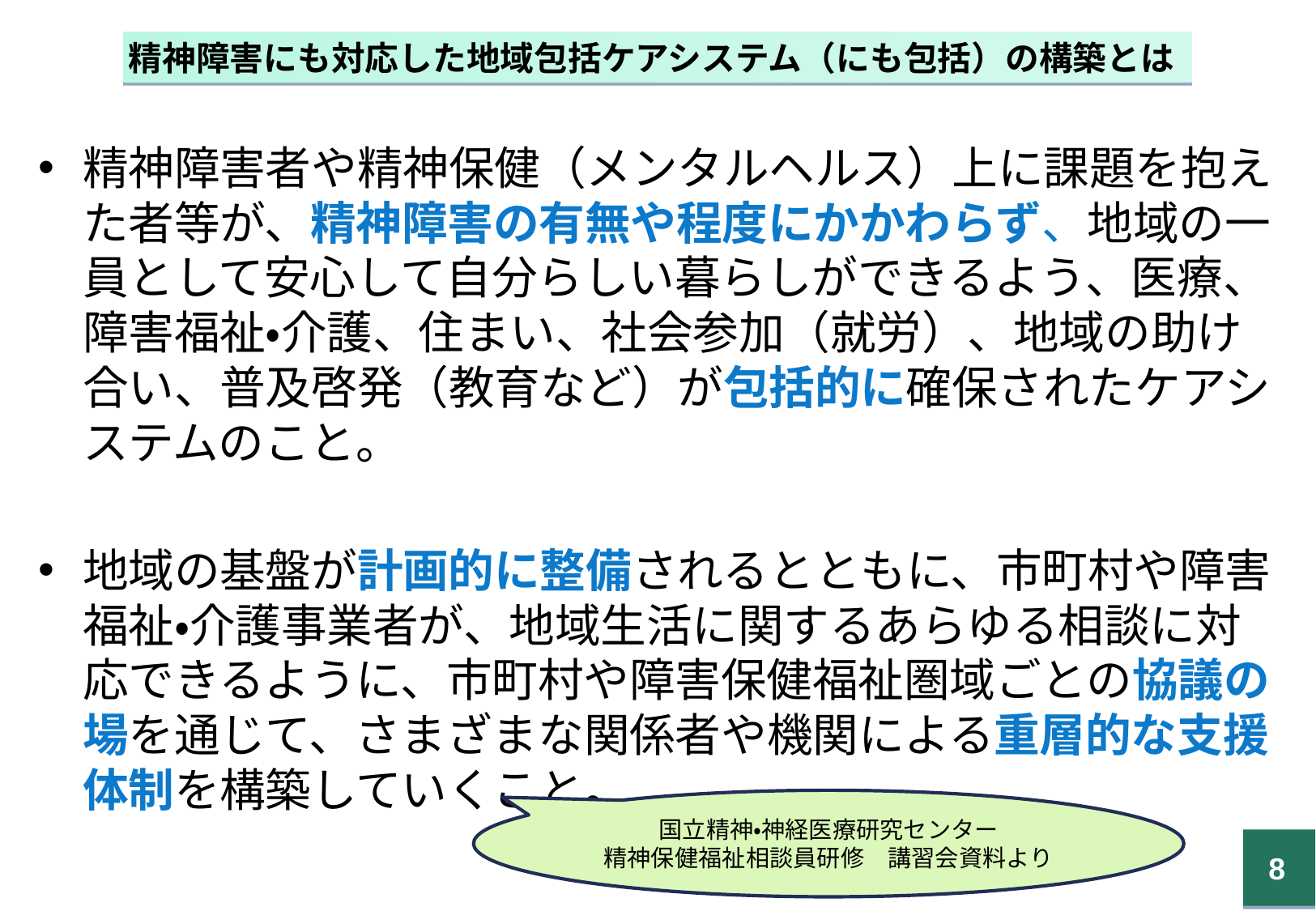

精神障害にも対応した地域包括ケアシステム（にも包括）の構築とは
精神障害者や精神保健（メンタルヘルス）上に課題を抱えた者等が、精神障害の有無や程度にかかわらず、地域の一員として安心して自分らしい暮らしができるよう、医療、障害福祉・介護、住まい、社会参加（就労）、地域の助け合い、普及啓発（教育など）が包括的に確保されたケアシステムのこと。

地域の基盤が計画的に整備されるとともに、市町村や障害福祉・介護事業者が、地域生活に関するあらゆる相談に対応できるように、市町村や障害保健福祉圏域ごとの協議の場を通じて、さまざまな関係者や機関による重層的な支援体制を構築していくこと。
国立精神・神経医療研究センター
精神保健福祉相談員研修　講習会資料より
8